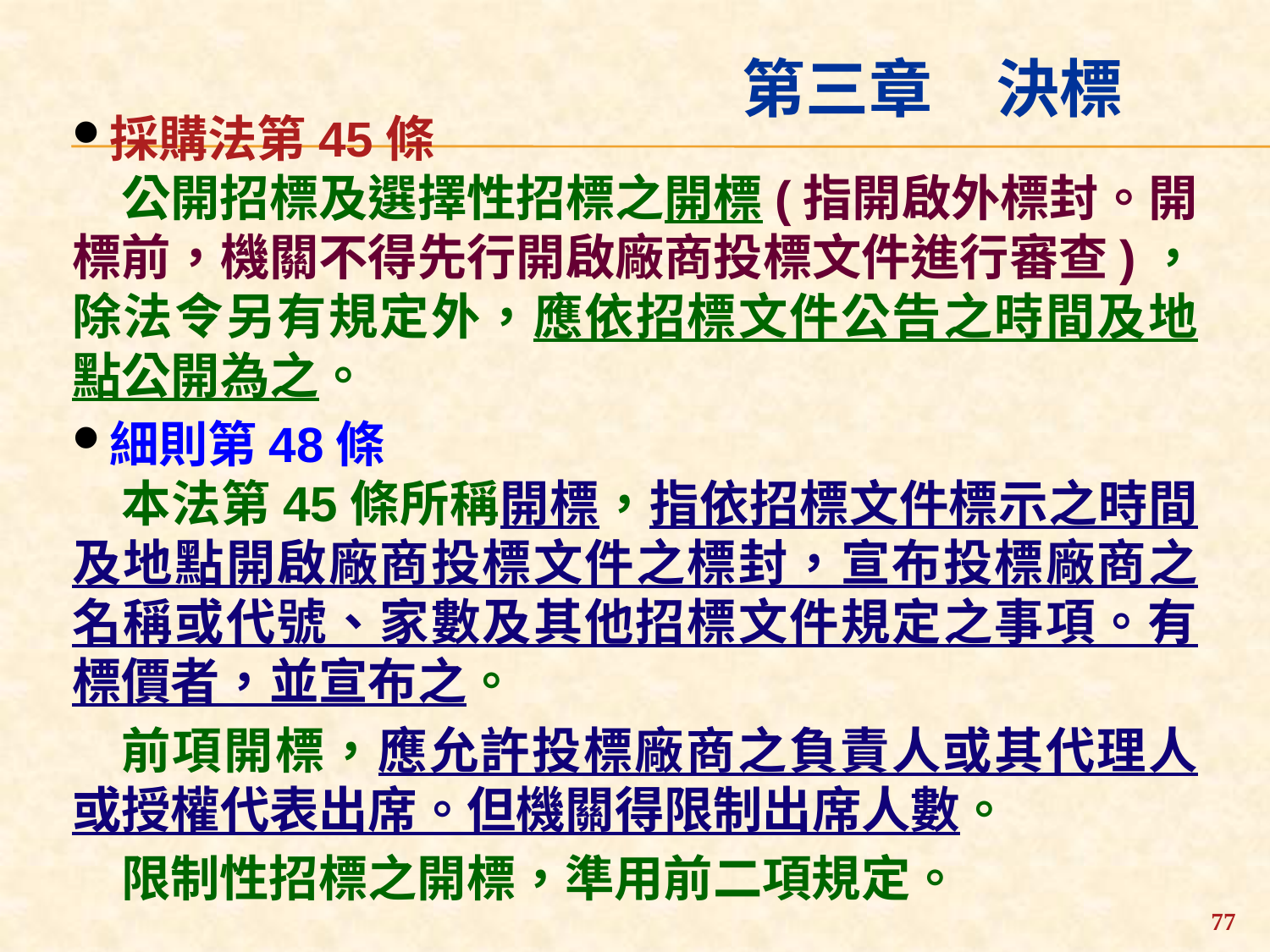

第三章　決標
採購法第45條
公開招標及選擇性招標之開標(指開啟外標封。開標前，機關不得先行開啟廠商投標文件進行審查)，除法令另有規定外，應依招標文件公告之時間及地點公開為之。
細則第48條
本法第45條所稱開標，指依招標文件標示之時間及地點開啟廠商投標文件之標封，宣布投標廠商之名稱或代號、家數及其他招標文件規定之事項。有標價者，並宣布之。
前項開標，應允許投標廠商之負責人或其代理人或授權代表出席。但機關得限制出席人數。
限制性招標之開標，準用前二項規定。
77